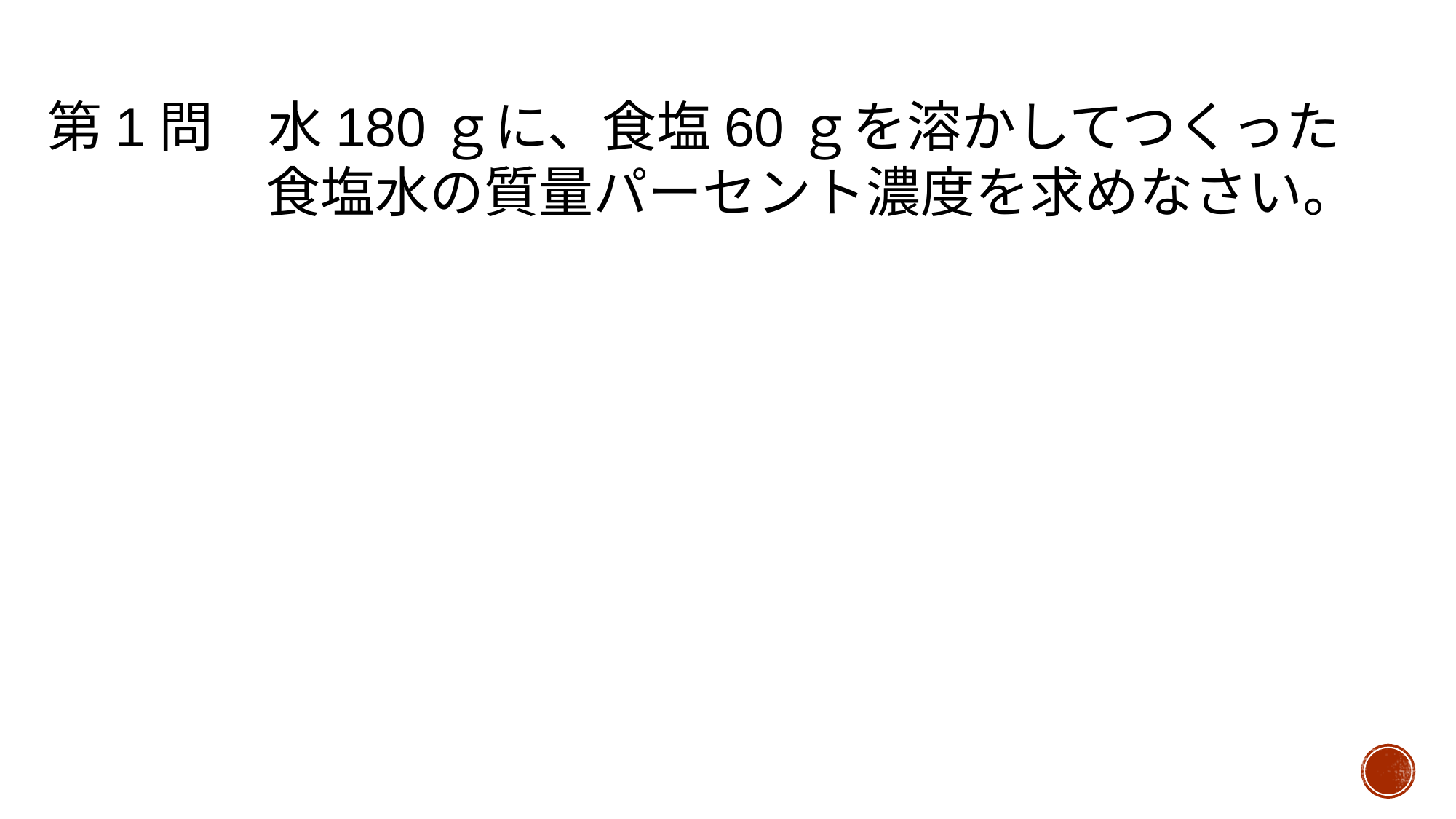

第1問　水180ｇに、食塩60ｇを溶かしてつくった
　　　　食塩水の質量パーセント濃度を求めなさい。